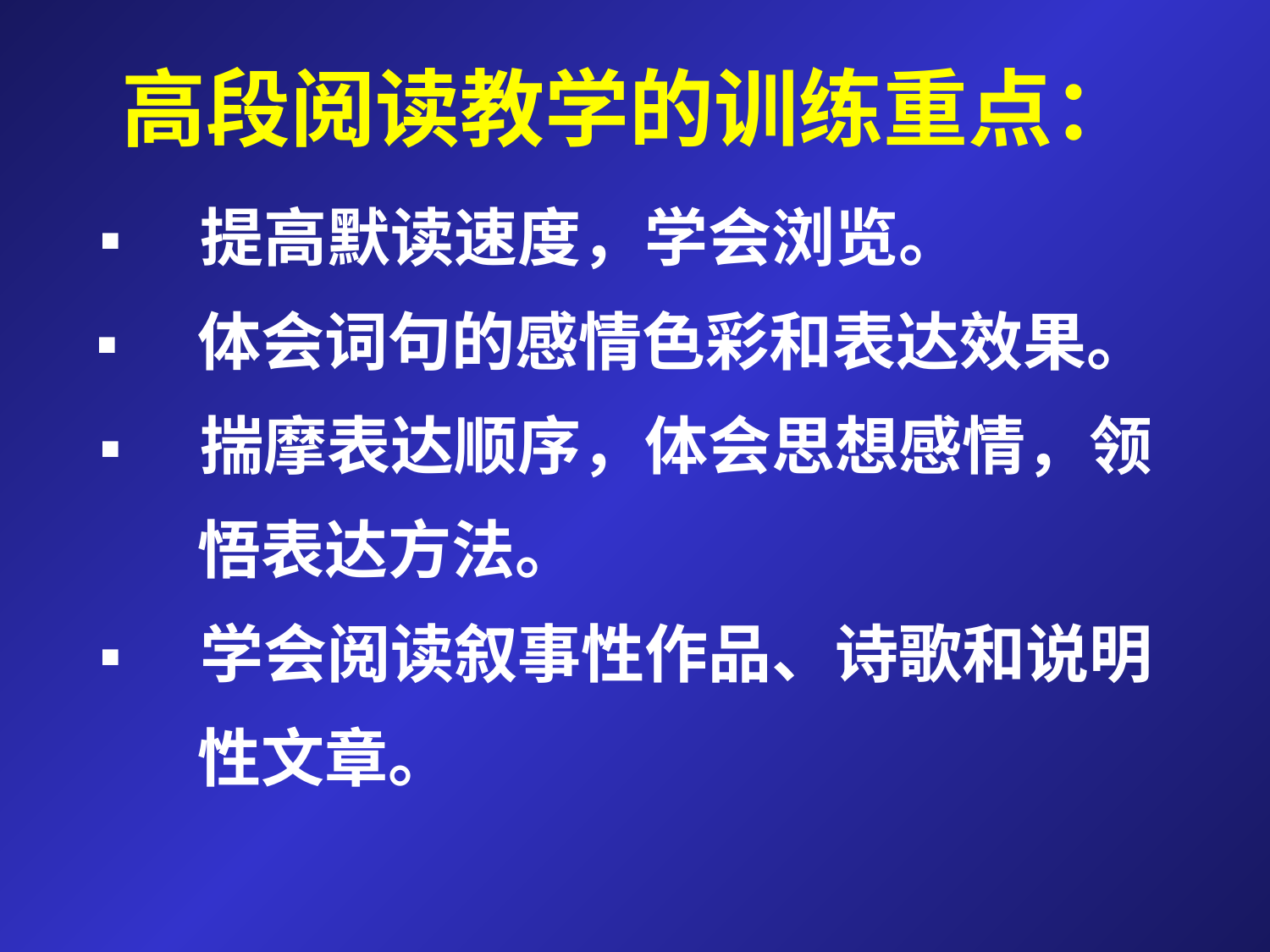

# 高段阅读教学的训练重点：
  ▪    提高默读速度，学会浏览。
  ▪    体会词句的感情色彩和表达效果。
  ▪    揣摩表达顺序，体会思想感情，领
        悟表达方法。
  ▪    学会阅读叙事性作品、诗歌和说明
        性文章。